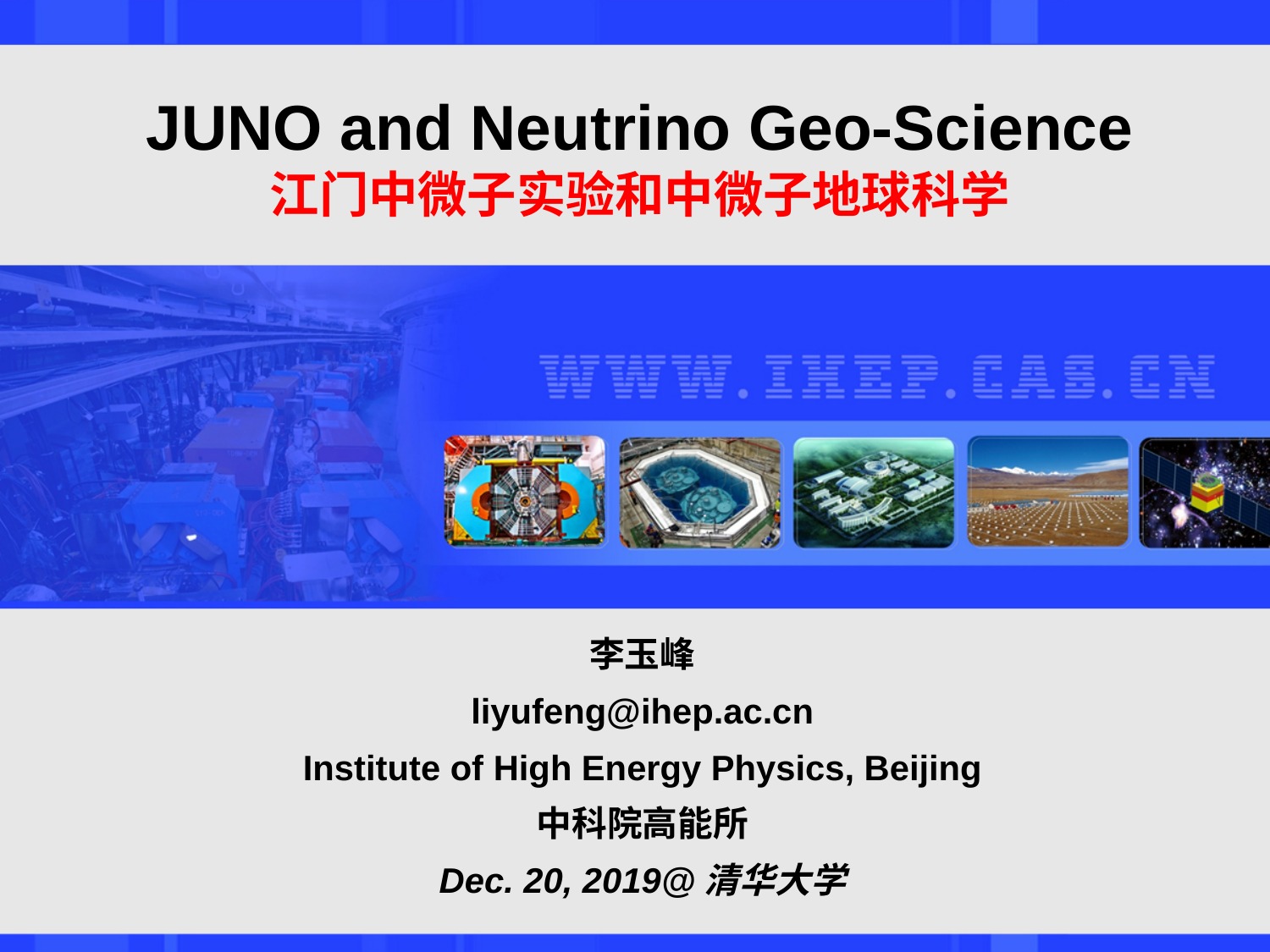

# JUNO and Neutrino Geo-Science 江门中微子实验和中微子地球科学
李玉峰
liyufeng@ihep.ac.cn
Institute of High Energy Physics, Beijing
中科院高能所
Dec. 20, 2019@清华大学